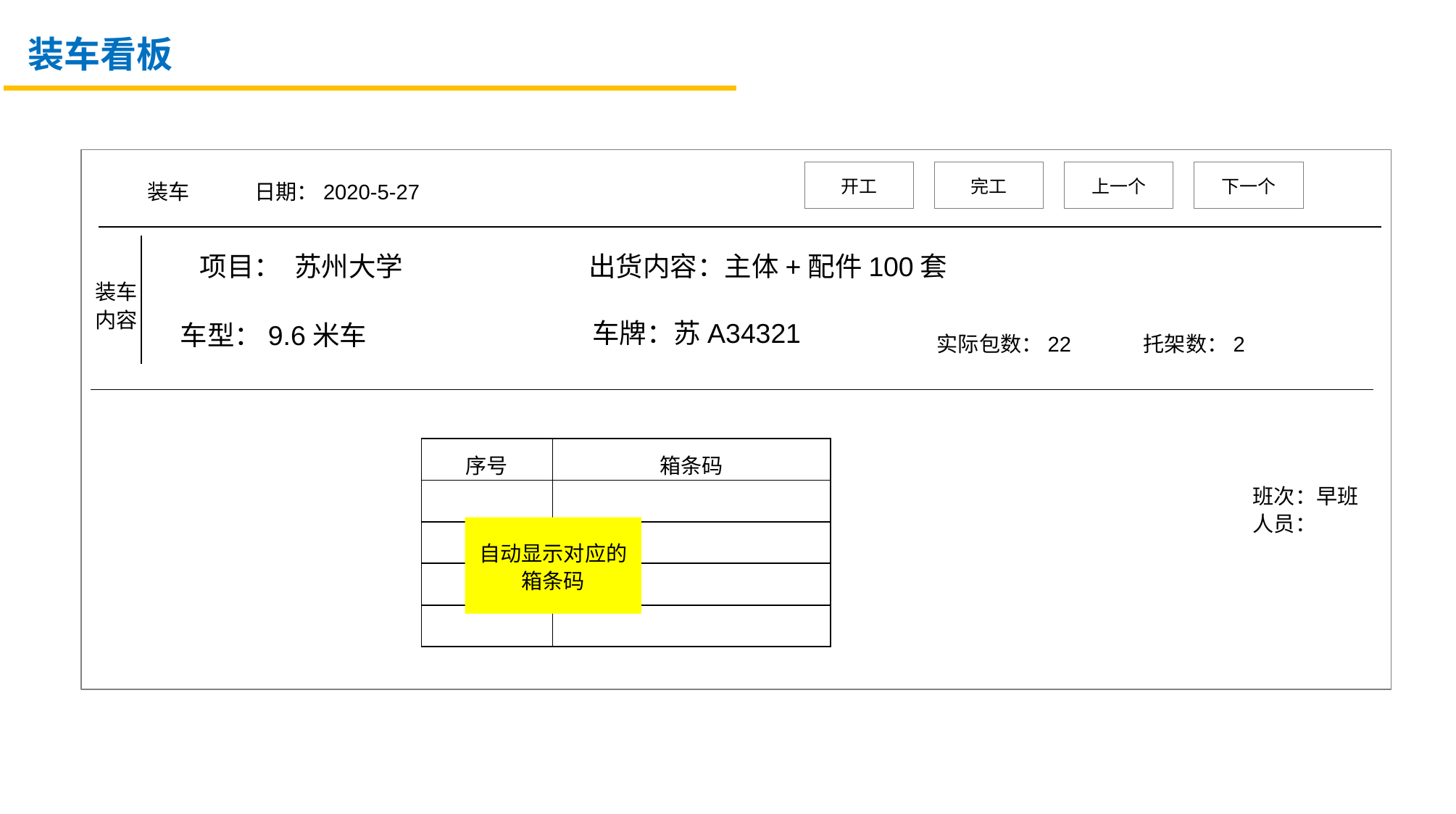

装车看板

开工
完工
上一个
下一个
装车
日期：2020-5-27
项目：
苏州大学
出货内容：主体+配件100套
装车
内容
车牌：苏A34321
实际包数：22
托架数：2
车型：9.6米车
班次：早班
人员：
| 序号 | 箱条码 |
| --- | --- |
|  |  |
|  |  |
|  |  |
|  |  |
自动显示对应的箱条码